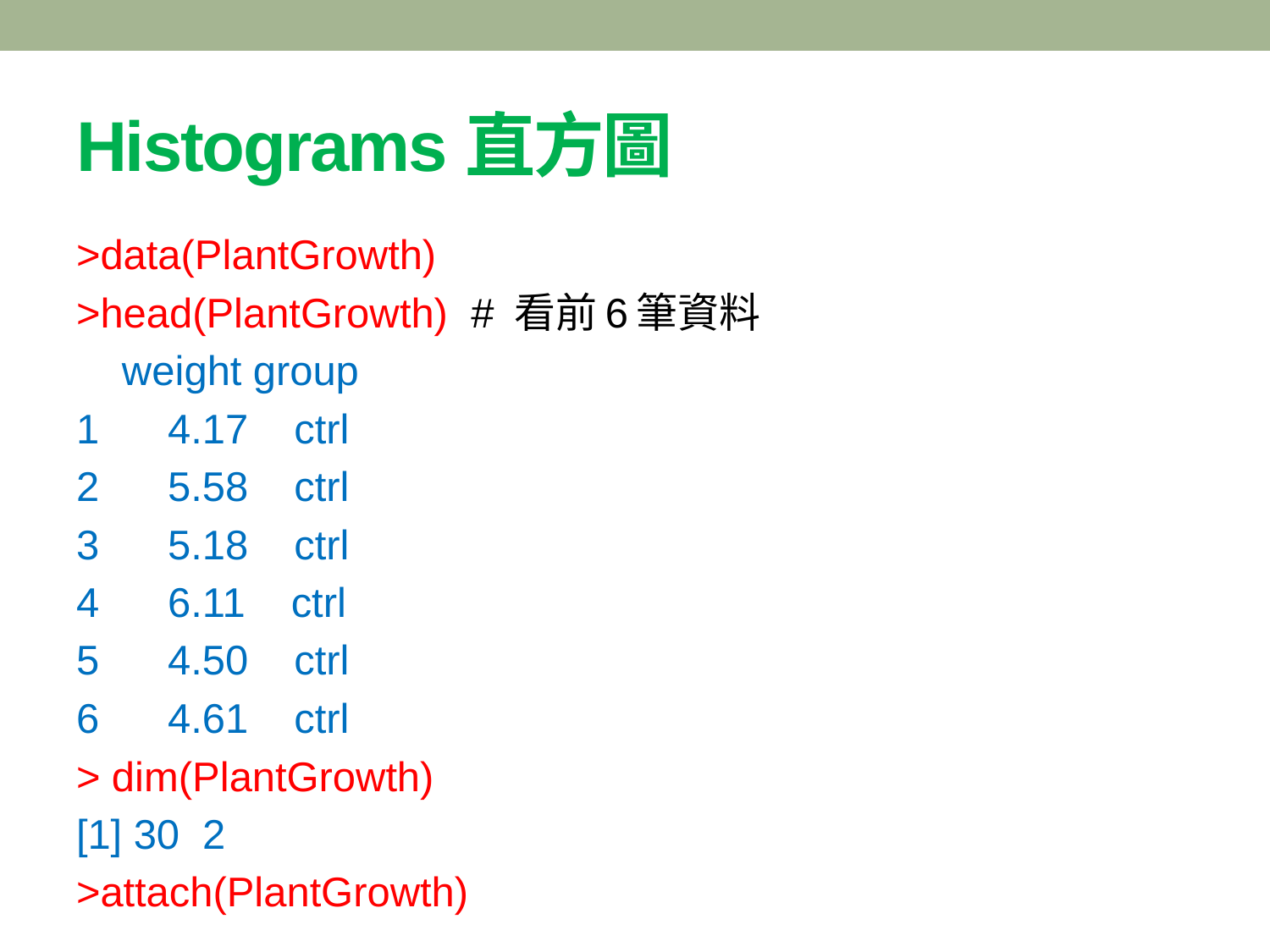

# Histograms直方圖
>data(PlantGrowth)
>head(PlantGrowth)  # 看前6筆資料
    weight group
1      4.17    ctrl
2      5.58    ctrl
3      5.18    ctrl
4      6.11    ctrl
5      4.50    ctrl
6      4.61    ctrl
> dim(PlantGrowth)
[1] 30  2
>attach(PlantGrowth)